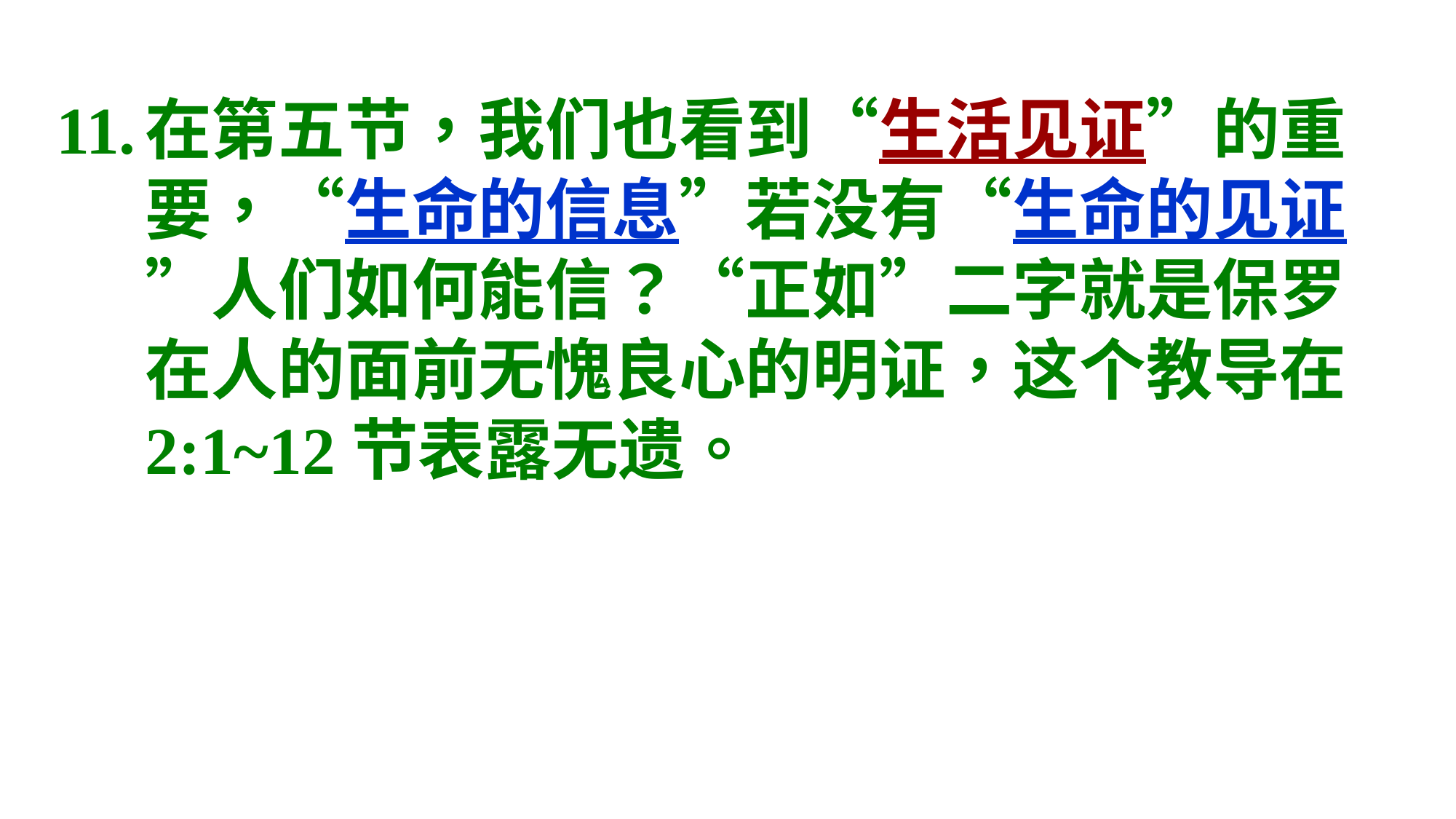

11.	在第五节，我们也看到“生活见证”的重要，“生命的信息”若没有“生命的见证”人们如何能信？“正如”二字就是保罗在人的面前无愧良心的明证，这个教导在2:1~12节表露无遗。